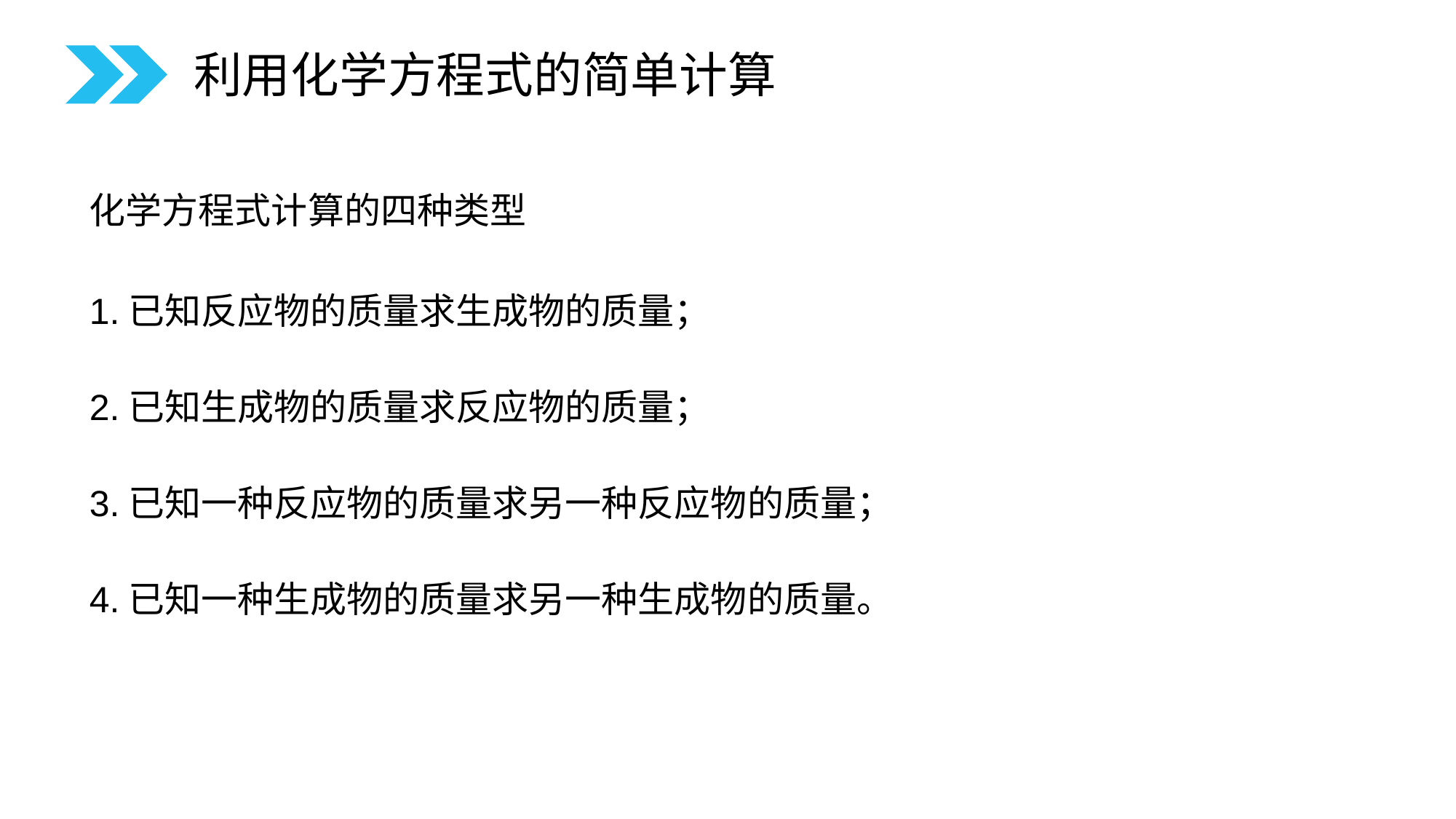

利用化学方程式的简单计算
化学方程式计算的四种类型
1.已知反应物的质量求生成物的质量；
2.已知生成物的质量求反应物的质量；
3.已知一种反应物的质量求另一种反应物的质量；
4.已知一种生成物的质量求另一种生成物的质量。